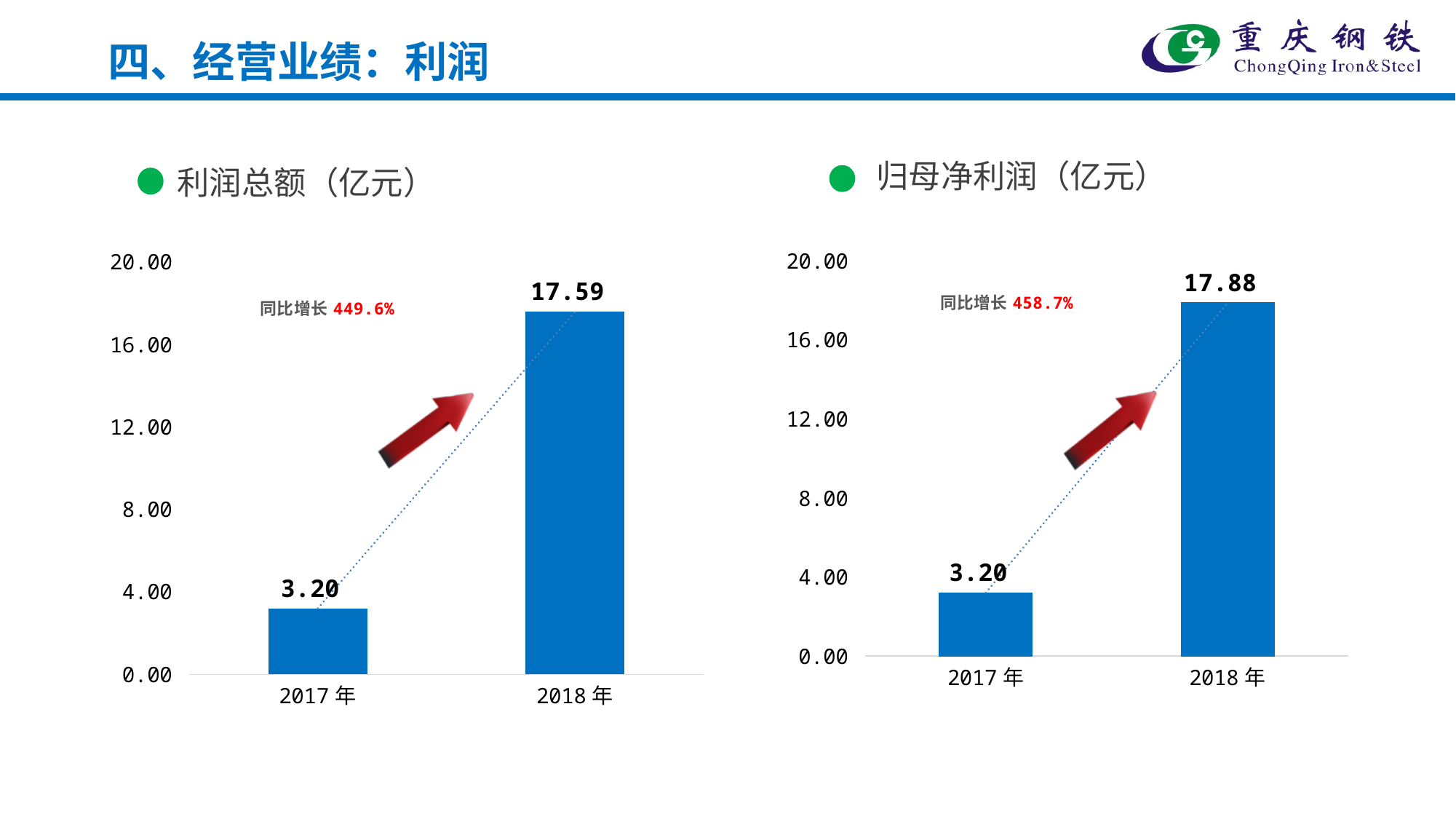

四、经营业绩：利润
归母净利润（亿元）
利润总额（亿元）

### Chart

| Category |  |
|---|---|
| 2017年 | 3.2 |
| 2018年 | 17.59 |

### Chart

| Category |  |
|---|---|
| 2017年 | 3.2 |
| 2018年 | 17.88 |